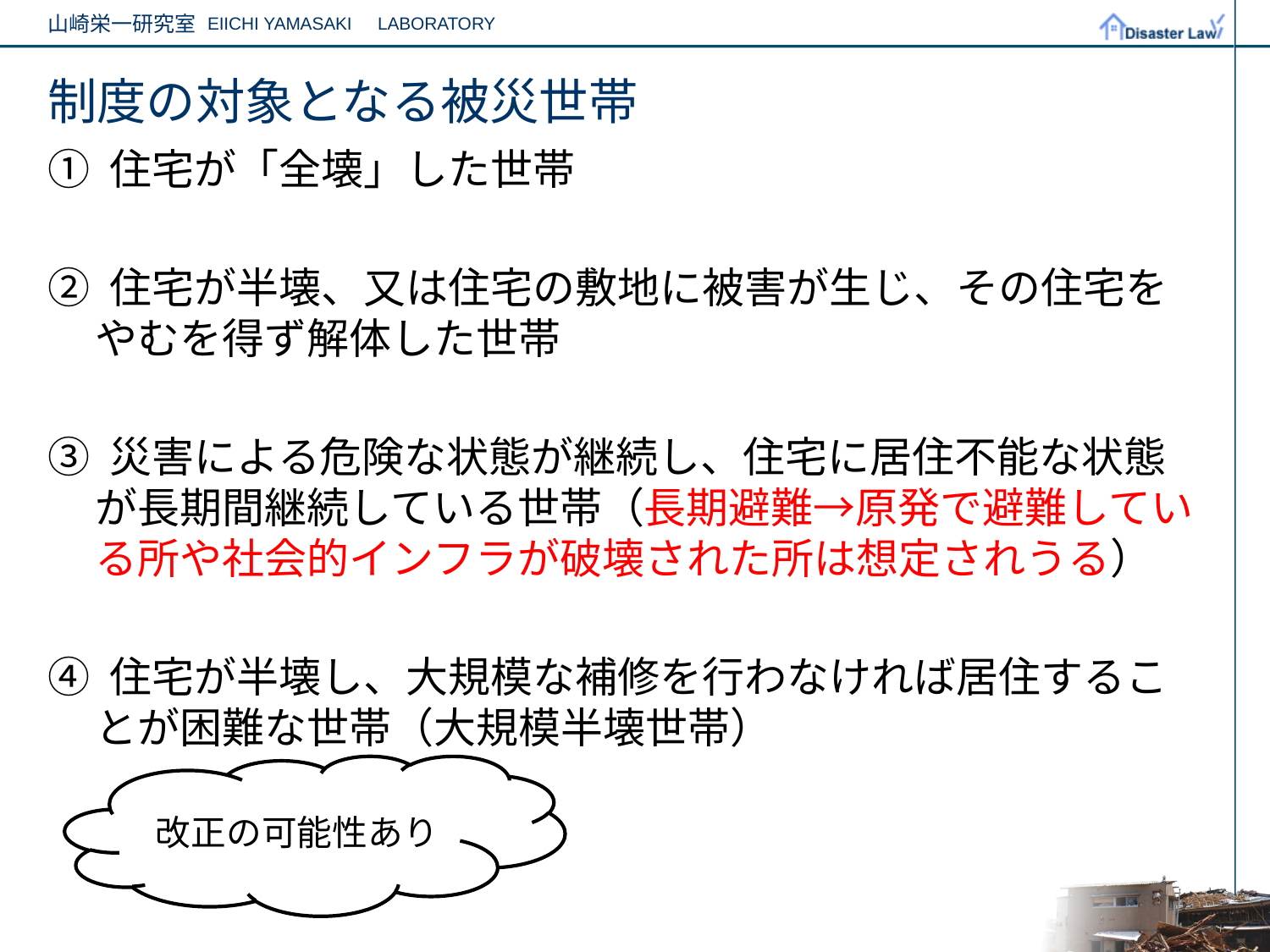

# 制度の対象となる被災世帯
① 住宅が「全壊」した世帯

② 住宅が半壊、又は住宅の敷地に被害が生じ、その住宅をやむを得ず解体した世帯

③ 災害による危険な状態が継続し、住宅に居住不能な状態が長期間継続している世帯（長期避難→原発で避難している所や社会的インフラが破壊された所は想定されうる）

④ 住宅が半壊し、大規模な補修を行わなければ居住することが困難な世帯（大規模半壊世帯）

改正の可能性あり